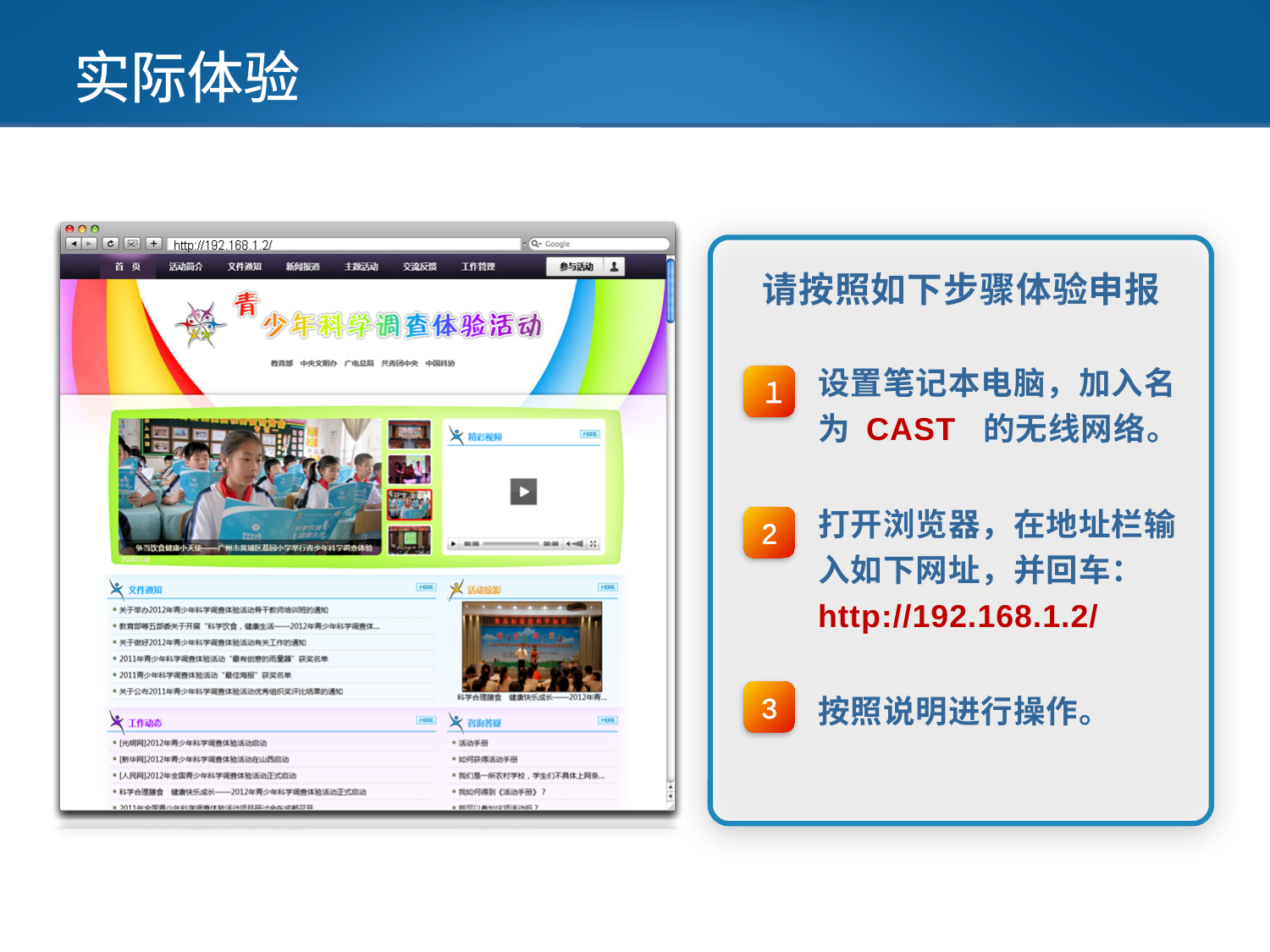

# 实际体验

请按照如下步骤体验申报
设置笔记本电脑，加入名为 CAST  的无线网络。
１
打开浏览器，在地址栏输入如下网址，并回车：
http://192.168.1.2/
2
按照说明进行操作。
3